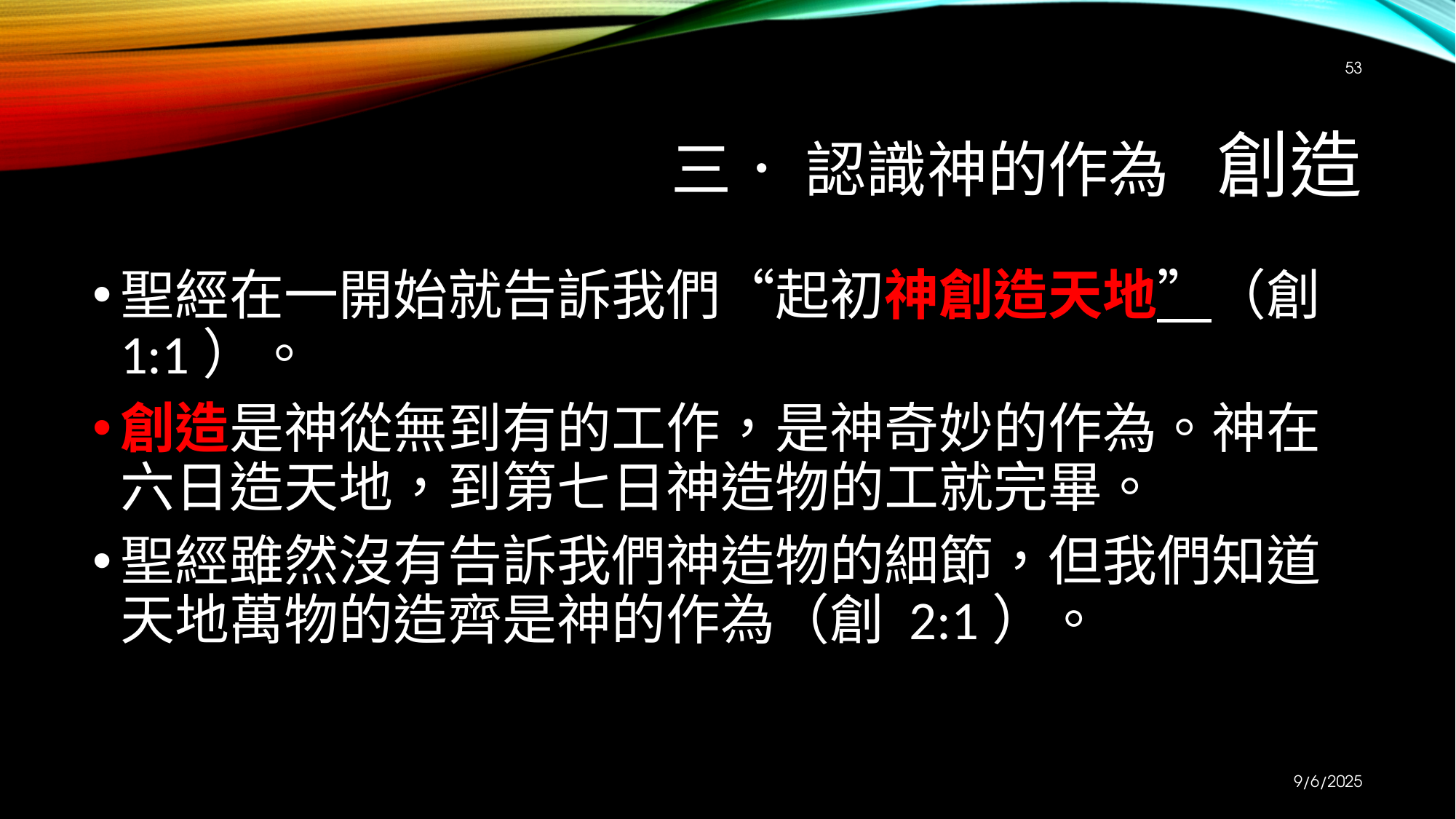

53
# 三． 認識神的作為	創造
聖經在一開始就告訴我們“起初神創造天地”（創 1:1）。
創造是神從無到有的工作，是神奇妙的作為。神在六日造天地，到第七日神造物的工就完畢。
聖經雖然沒有告訴我們神造物的細節，但我們知道天地萬物的造齊是神的作為（創 2:1）。

9/6/2025